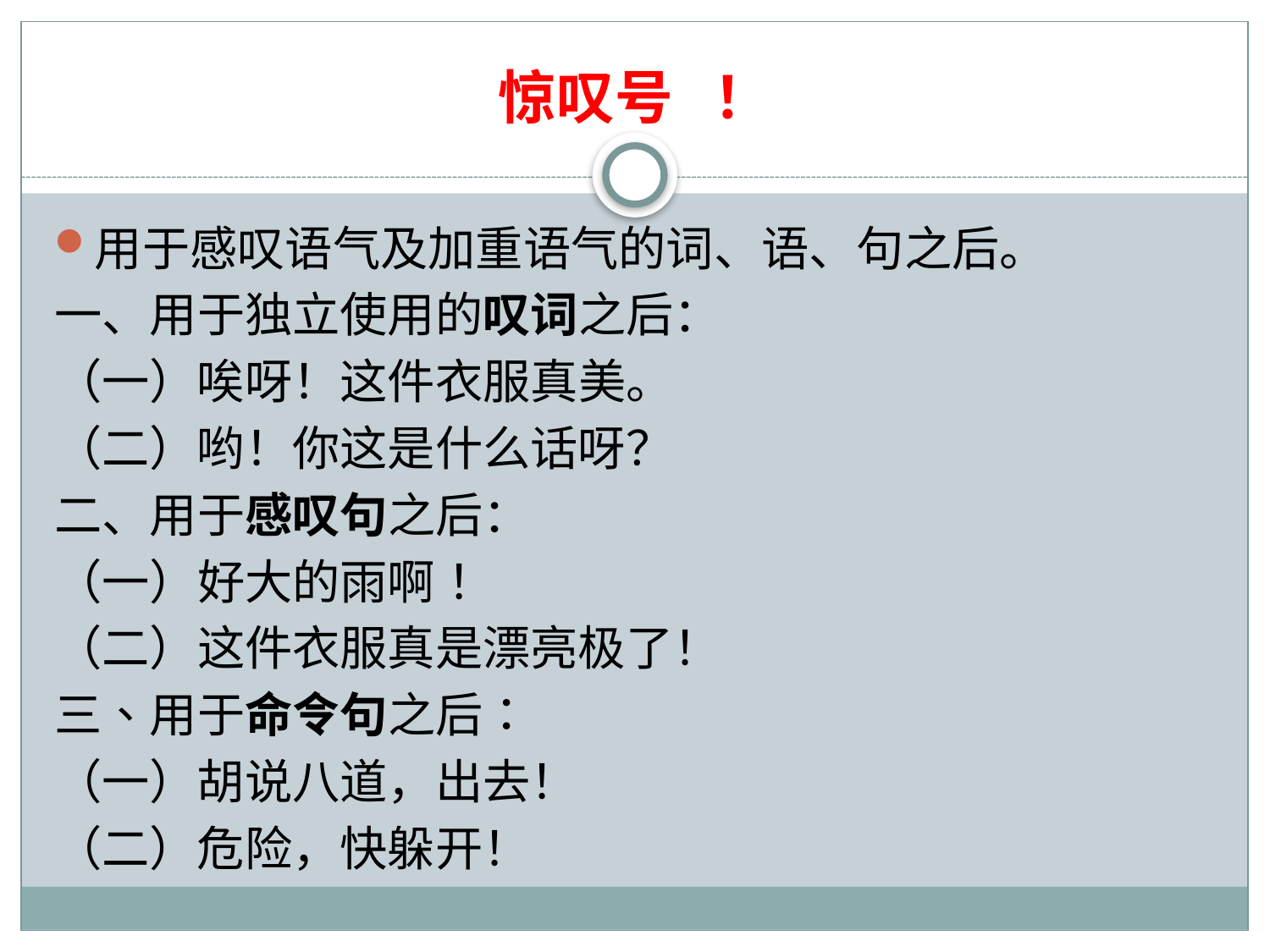

# 惊叹号  ！
用于感叹语气及加重语气的词、语、句之后。
一、用于独立使用的叹词之后：
（一）唉呀！这件衣服真美。
（二）哟！你这是什么话呀？
二、用于感叹句之后：
（一）好大的雨啊！
（二）这件衣服真是漂亮极了！
三、用于命令句之后：
（一）胡说八道，出去！
（二）危险，快躲开！